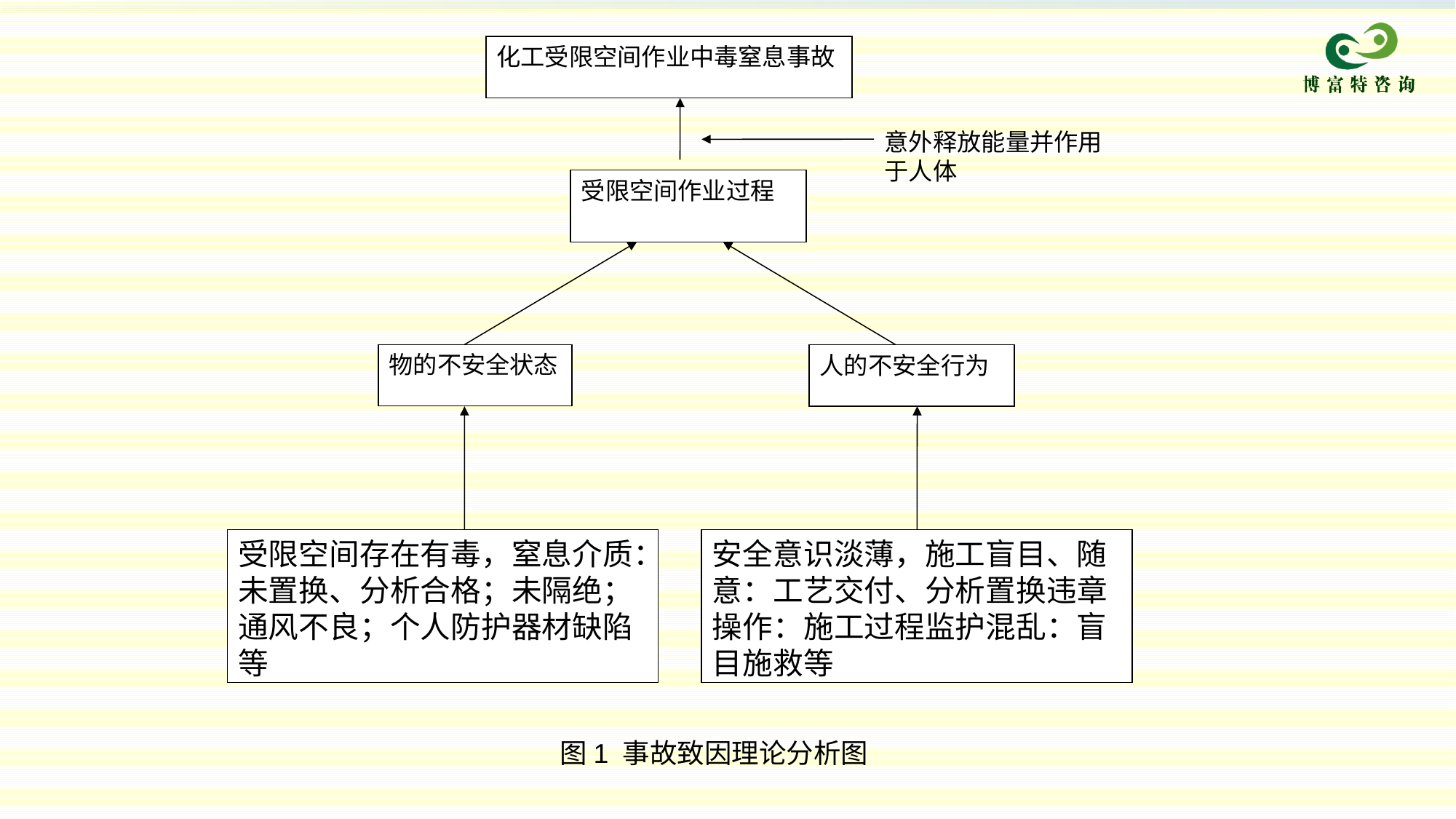

化工受限空间作业中毒窒息事故

意外释放能量并作用于人体

受限空间作业过程

物的不安全状态
人的不安全行为

受限空间存在有毒，窒息介质：未置换、分析合格；未隔绝；通风不良；个人防护器材缺陷等
安全意识淡薄，施工盲目、随意：工艺交付、分析置换违章操作：施工过程监护混乱：盲目施救等
图1 事故致因理论分析图